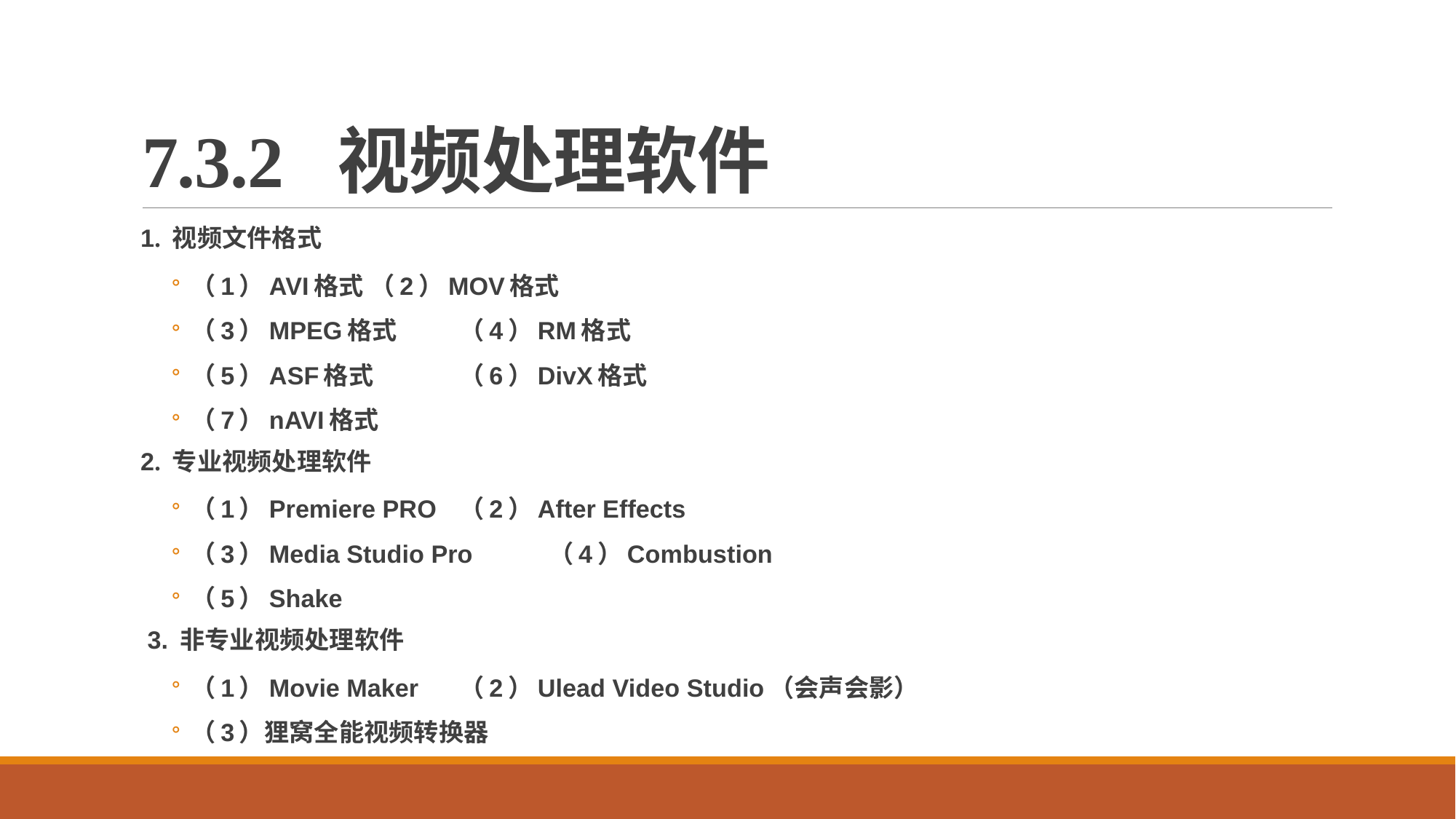

# 7.3.2  视频处理软件
1. 视频文件格式
（1）AVI格式		（2）MOV格式
（3）MPEG格式		（4）RM格式
（5）ASF格式		（6）DivX格式
（7）nAVI格式
2. 专业视频处理软件
（1）Premiere PRO	（2）After Effects
（3）Media Studio Pro	（4）Combustion
（5）Shake
 3. 非专业视频处理软件
（1）Movie Maker	（2）Ulead Video Studio（会声会影）
（3）狸窝全能视频转换器